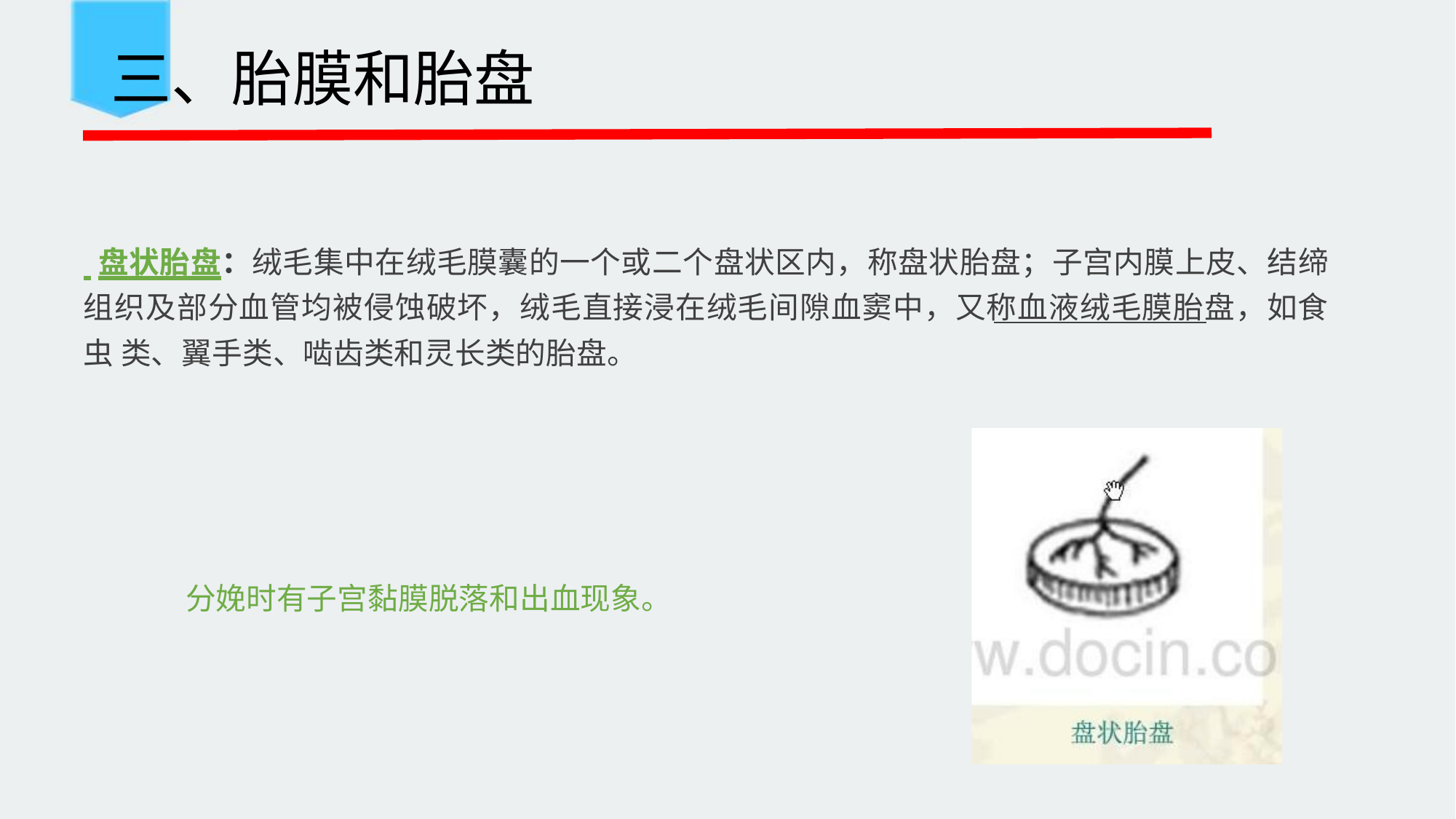

三、胎膜和胎盘

 盘状胎盘：绒毛集中在绒毛膜囊的一个或二个盘状区内，称盘状胎盘；子宫内膜上皮、结缔 组织及部分血管均被侵蚀破坏，绒毛直接浸在绒毛间隙血窦中，又称血液绒毛膜胎盘，如食虫 类、翼手类、啮齿类和灵长类的胎盘。

分娩时有子宫黏膜脱落和出血现象。